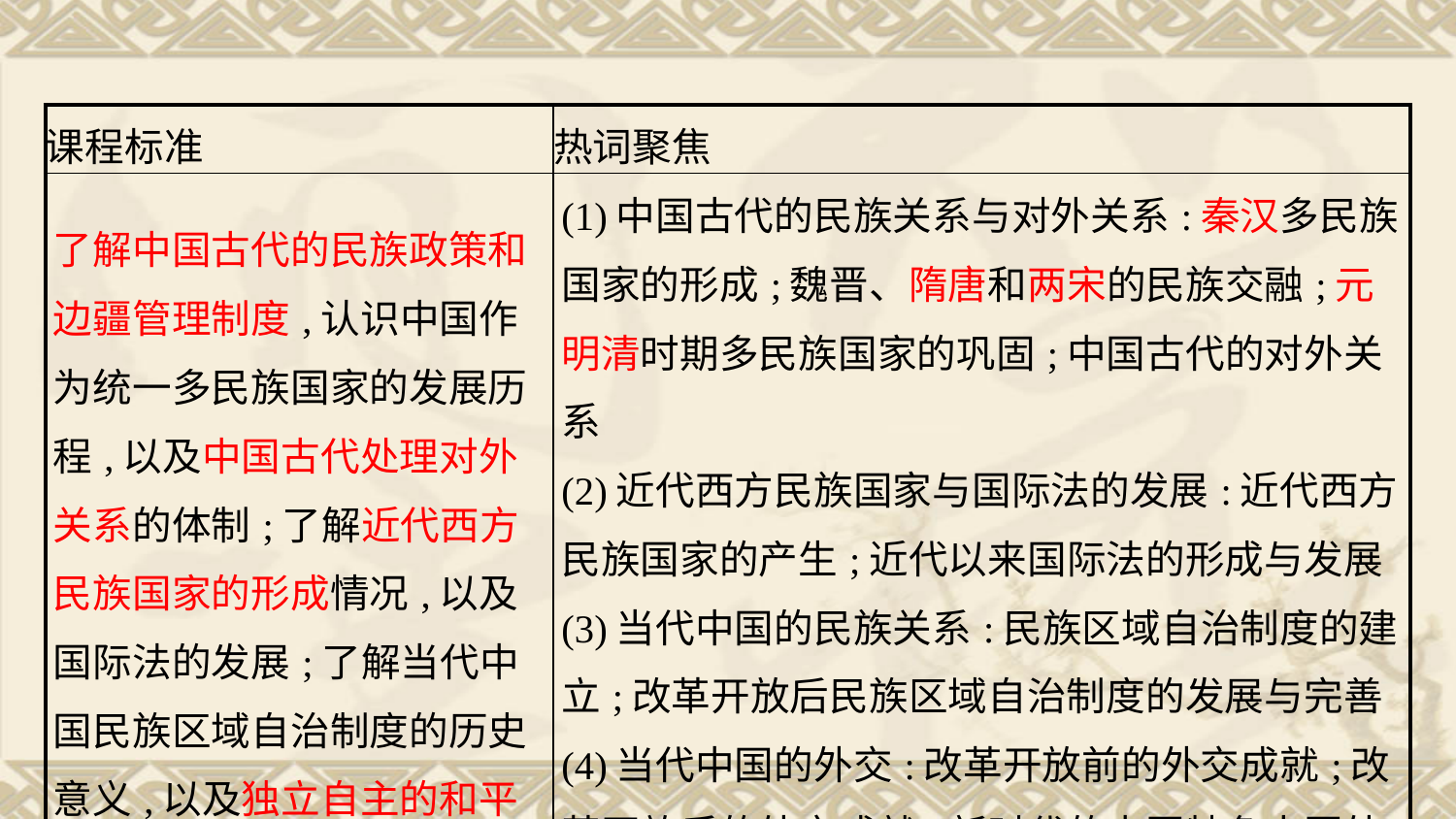

| 课程标准 | 热词聚焦 |
| --- | --- |
| 了解中国古代的民族政策和边疆管理制度,认识中国作为统一多民族国家的发展历程,以及中国古代处理对外关系的体制;了解近代西方民族国家的形成情况,以及国际法的发展;了解当代中国民族区域自治制度的历史意义,以及独立自主的和平外交政策的主要成就 | (1)中国古代的民族关系与对外关系:秦汉多民族国家的形成;魏晋、隋唐和两宋的民族交融;元明清时期多民族国家的巩固;中国古代的对外关系 (2)近代西方民族国家与国际法的发展:近代西方民族国家的产生;近代以来国际法的形成与发展 (3)当代中国的民族关系:民族区域自治制度的建立;改革开放后民族区域自治制度的发展与完善 (4)当代中国的外交:改革开放前的外交成就;改革开放后的外交成就;新时代的中国特色大国外交 |